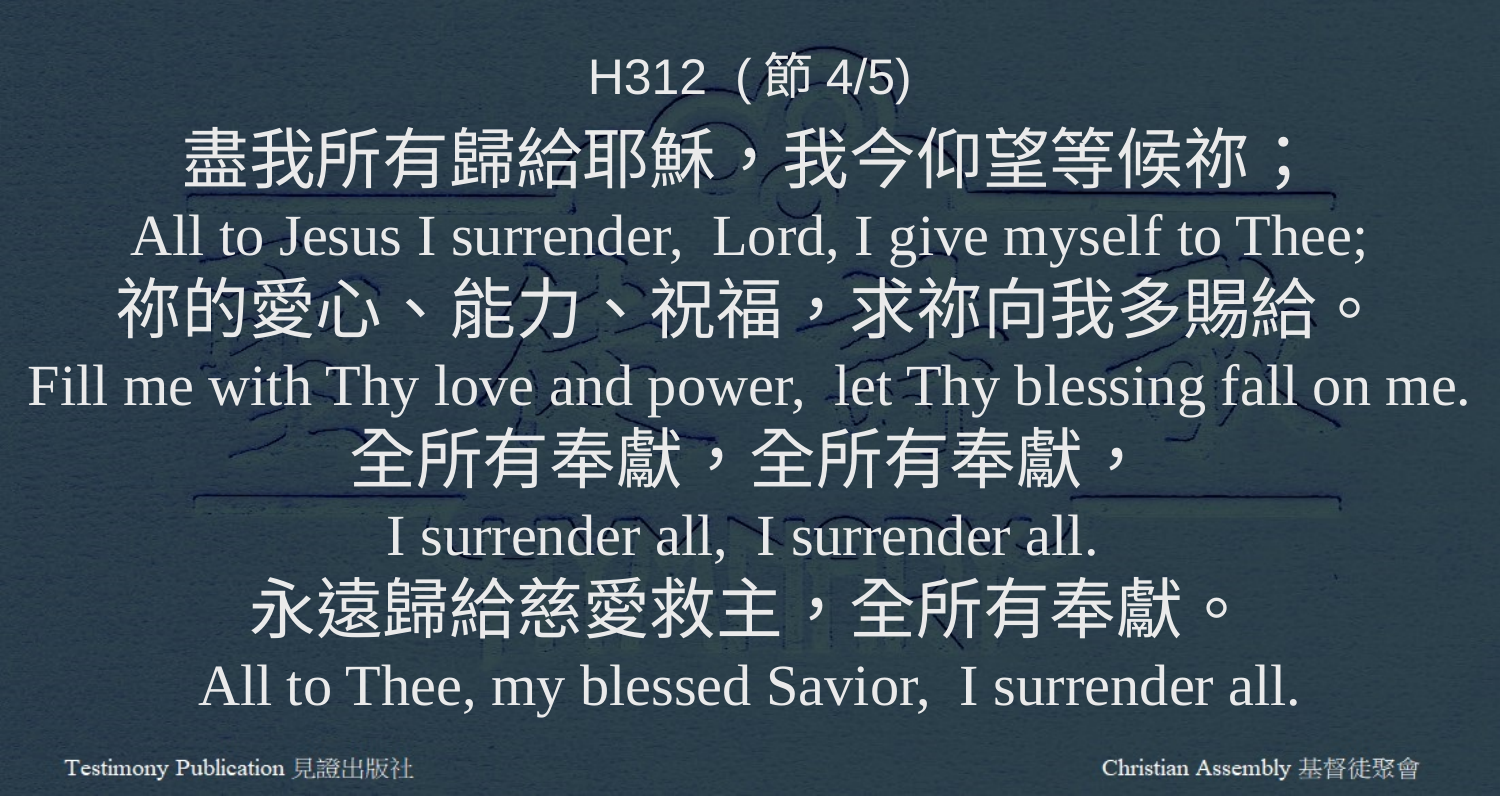

H312  (節4/5)
盡我所有歸給耶穌，我今仰望等候祢；
All to Jesus I surrender,  Lord, I give myself to Thee;
祢的愛心、能力、祝福，求祢向我多賜給。
Fill me with Thy love and power,  let Thy blessing fall on me.
全所有奉獻，全所有奉獻，
I surrender all,  I surrender all.
永遠歸給慈愛救主，全所有奉獻。
All to Thee, my blessed Savior,  I surrender all.